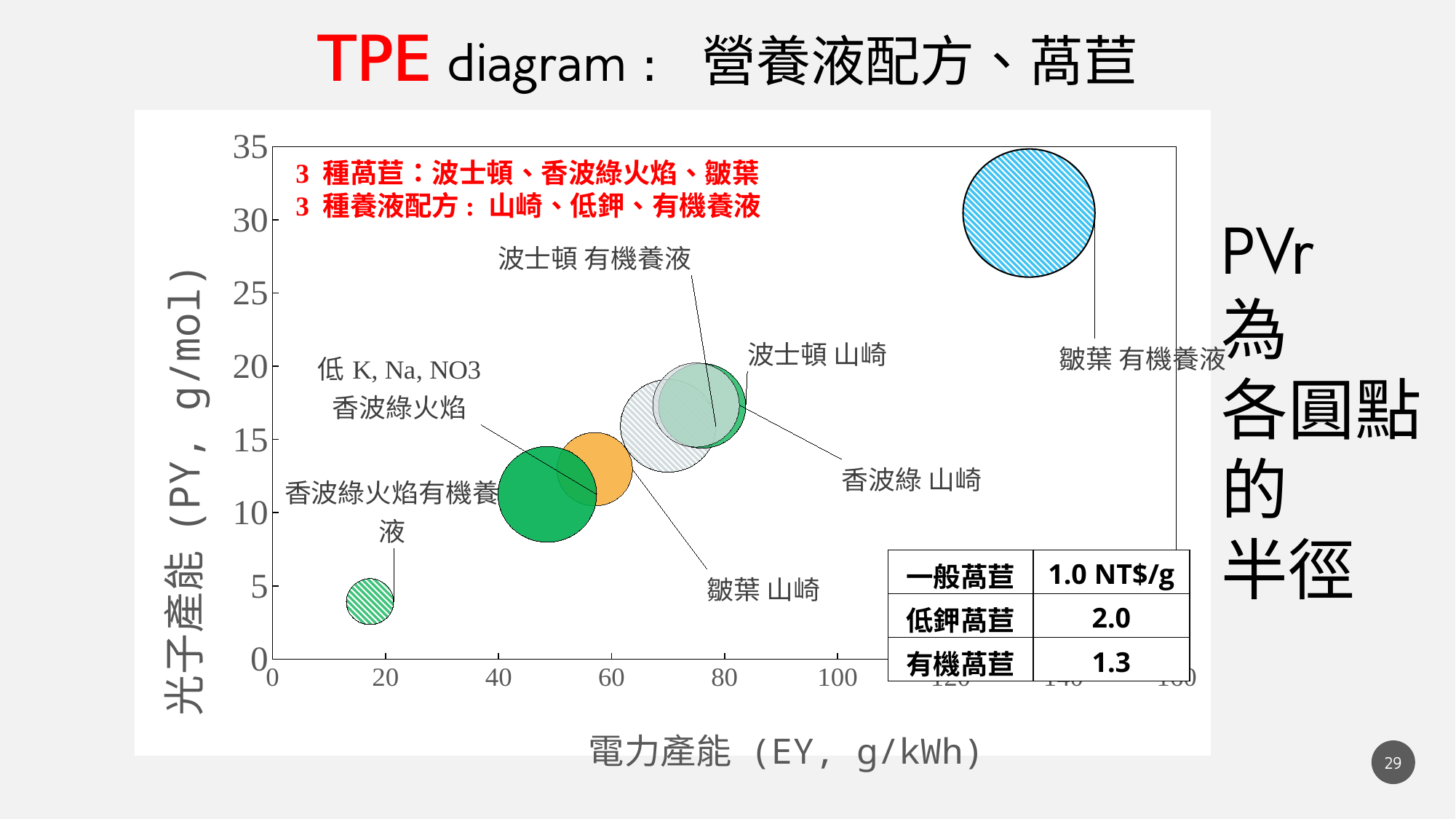

TPE diagram :  營養液配方、萵苣

### Chart

| Category |  |
|---|---|
3 種萵苣：波士頓、香波綠火焰、皺葉
3 種養液配方: 山崎、低鉀、有機養液
PVr
為
各圓點的
半徑
| 一般萵苣 | 1.0 NT$/g |
| --- | --- |
| 低鉀萵苣 | 2.0 |
| 有機萵苣 | 1.3 |
29